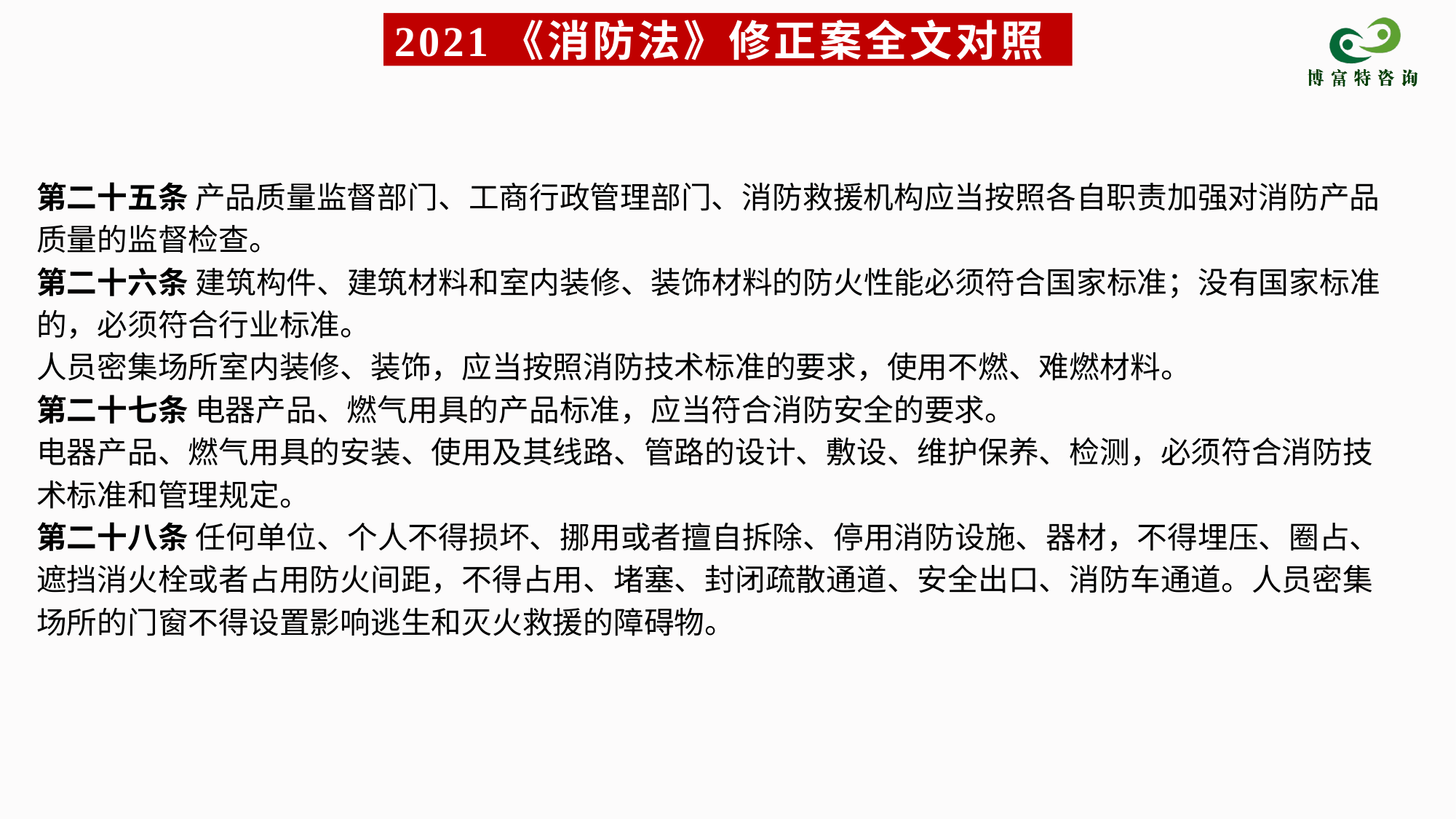

# 2021《消防法》修正案全文对照

第二十五条 产品质量监督部门、工商行政管理部门、消防救援机构应当按照各自职责加强对消防产品质量的监督检查。
第二十六条 建筑构件、建筑材料和室内装修、装饰材料的防火性能必须符合国家标准；没有国家标准的，必须符合行业标准。
人员密集场所室内装修、装饰，应当按照消防技术标准的要求，使用不燃、难燃材料。
第二十七条 电器产品、燃气用具的产品标准，应当符合消防安全的要求。
电器产品、燃气用具的安装、使用及其线路、管路的设计、敷设、维护保养、检测，必须符合消防技术标准和管理规定。
第二十八条 任何单位、个人不得损坏、挪用或者擅自拆除、停用消防设施、器材，不得埋压、圈占、遮挡消火栓或者占用防火间距，不得占用、堵塞、封闭疏散通道、安全出口、消防车通道。人员密集场所的门窗不得设置影响逃生和灭火救援的障碍物。